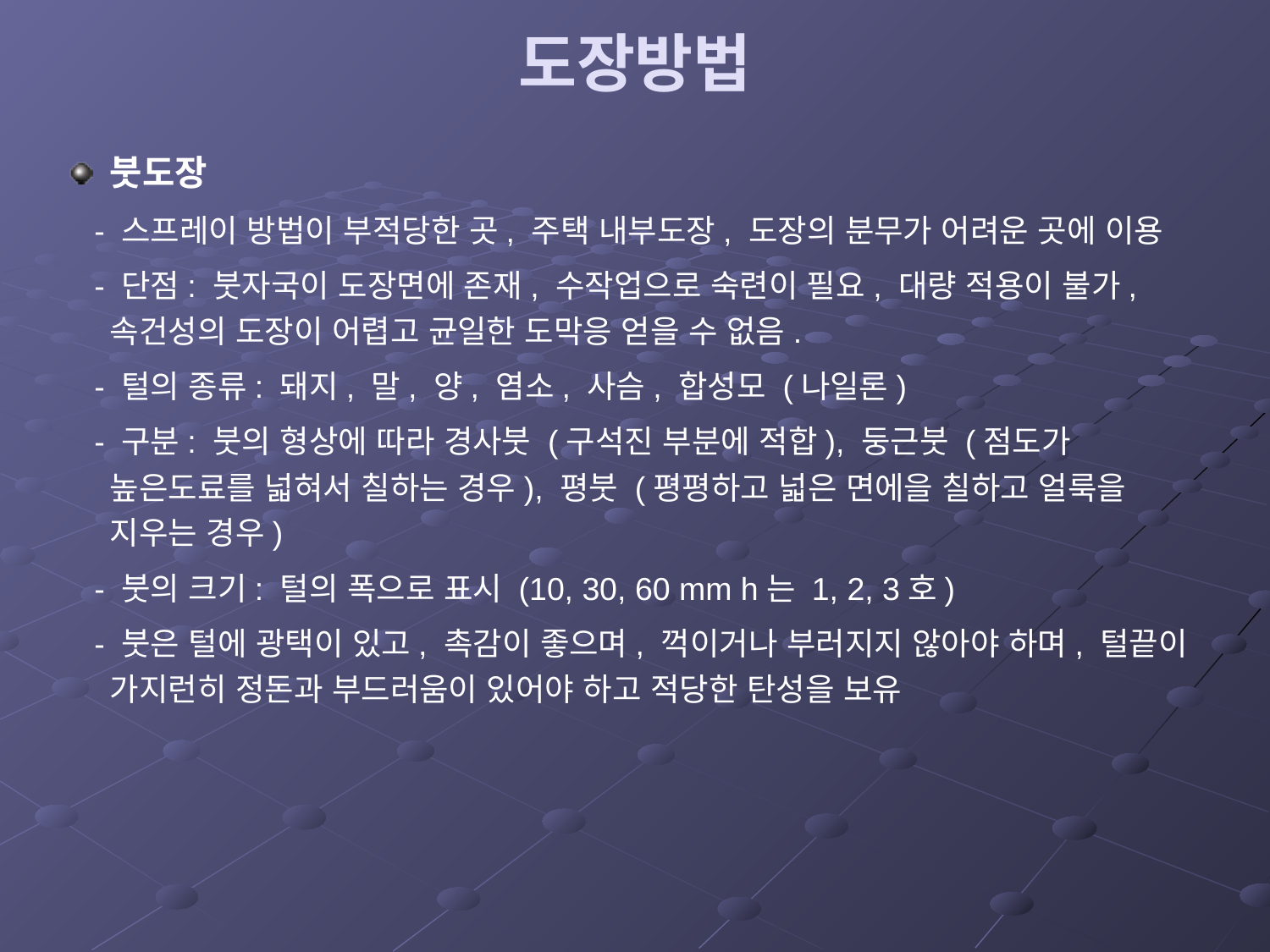

# 도장방법
붓도장
   - 스프레이 방법이 부적당한 곳, 주택 내부도장, 도장의 분무가 어려운 곳에 이용
   - 단점: 붓자국이 도장면에 존재, 수작업으로 숙련이 필요, 대량 적용이 불가, 속건성의 도장이 어렵고 균일한 도막응 얻을 수 없음.
   - 털의 종류: 돼지, 말, 양, 염소, 사슴, 합성모 (나일론)
   - 구분: 붓의 형상에 따라 경사붓 (구석진 부분에 적합), 둥근붓 (점도가 높은도료를 넓혀서 칠하는 경우), 평붓 (평평하고 넓은 면에을 칠하고 얼룩을 지우는 경우)
   - 붓의 크기: 털의 폭으로 표시 (10, 30, 60 mm h는 1, 2, 3호)
   - 붓은 털에 광택이 있고, 촉감이 좋으며, 꺽이거나 부러지지 않아야 하며, 털끝이 가지런히 정돈과 부드러움이 있어야 하고 적당한 탄성을 보유